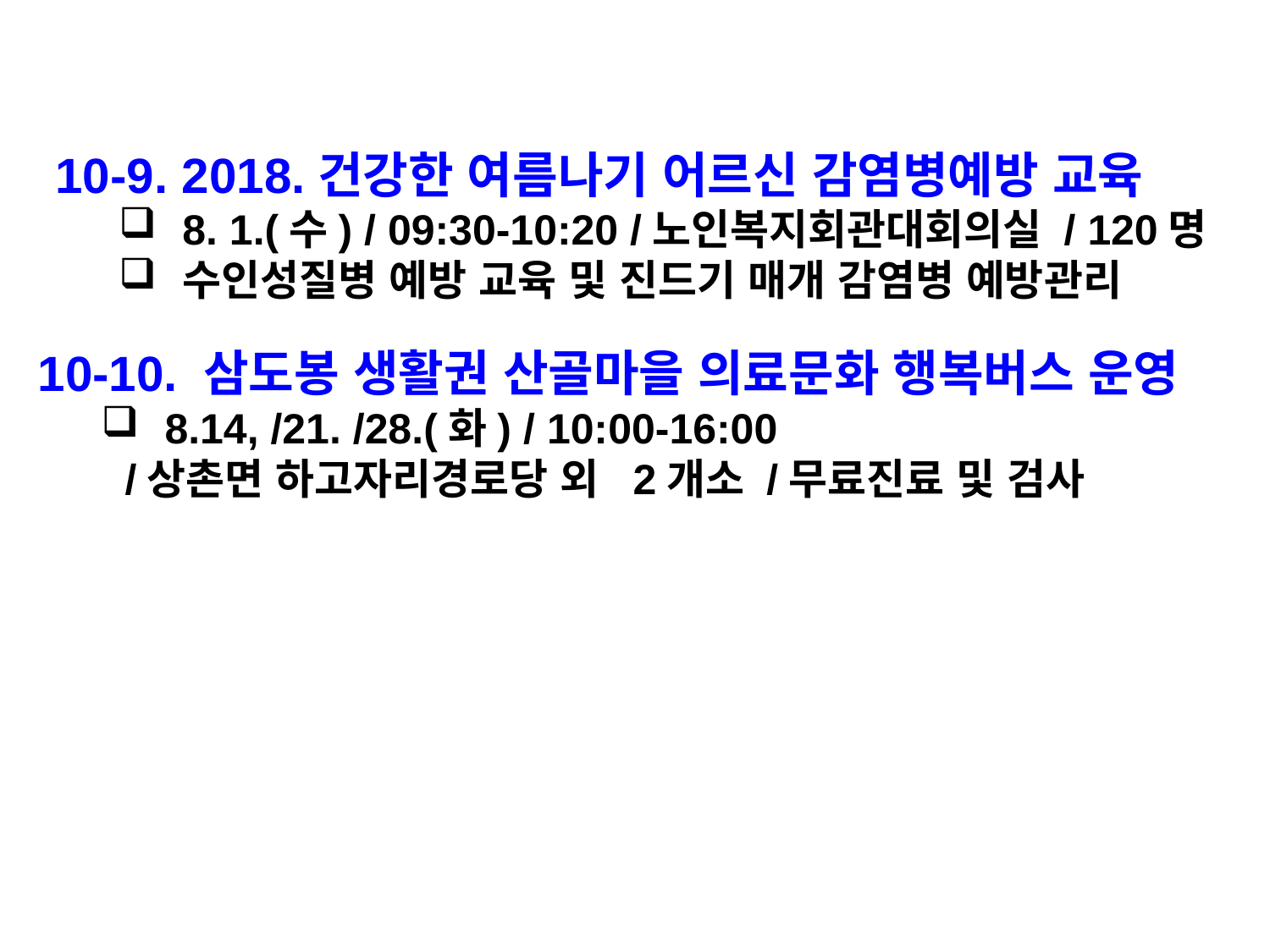

10-9. 2018.건강한 여름나기 어르신 감염병예방 교육
8. 1.(수) / 09:30-10:20 /노인복지회관대회의실 / 120명
수인성질병 예방 교육 및 진드기 매개 감염병 예방관리

10-10. 삼도봉 생활권 산골마을 의료문화 행복버스 운영
8.14, /21. /28.(화) / 10:00-16:00
  /상촌면 하고자리경로당 외  2개소 /무료진료 및 검사